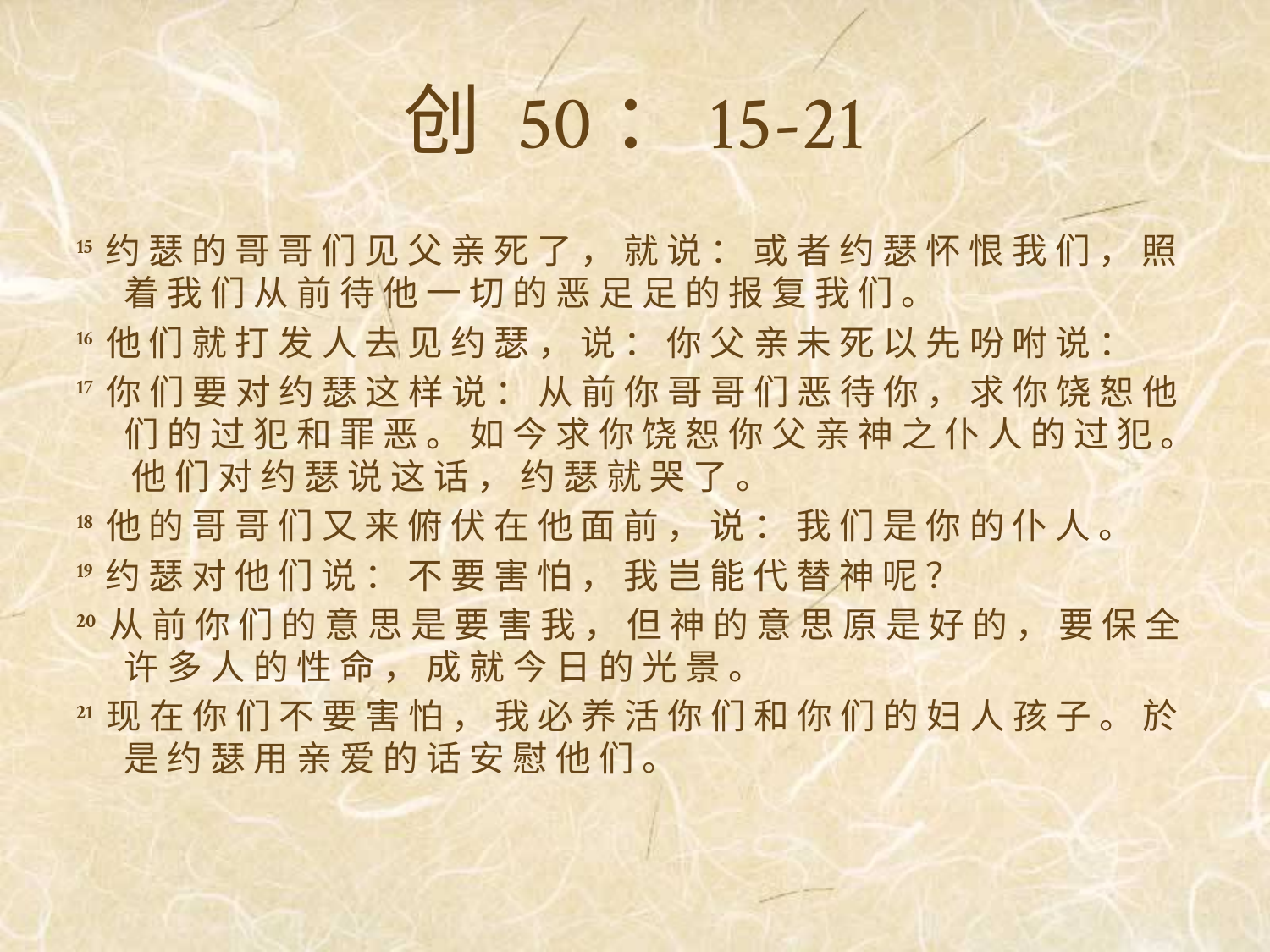

# 创 50：15-21
15 约 瑟 的 哥 哥 们 见 父 亲 死 了 ， 就 说 ： 或 者 约 瑟 怀 恨 我 们 ， 照 着 我 们 从 前 待 他 一 切 的 恶 足 足 的 报 复 我 们 。
16 他 们 就 打 发 人 去 见 约 瑟 ， 说 ： 你 父 亲 未 死 以 先 吩 咐 说 ：
17 你 们 要 对 约 瑟 这 样 说 ： 从 前 你 哥 哥 们 恶 待 你 ， 求 你 饶 恕 他 们 的 过 犯 和 罪 恶 。 如 今 求 你 饶 恕 你 父 亲 神 之 仆 人 的 过 犯 。 他 们 对 约 瑟 说 这 话 ， 约 瑟 就 哭 了 。
18 他 的 哥 哥 们 又 来 俯 伏 在 他 面 前 ， 说 ： 我 们 是 你 的 仆 人 。
19 约 瑟 对 他 们 说 ： 不 要 害 怕 ， 我 岂 能 代 替 神 呢 ？
20 从 前 你 们 的 意 思 是 要 害 我 ， 但 神 的 意 思 原 是 好 的 ， 要 保 全 许 多 人 的 性 命 ， 成 就 今 日 的 光 景 。
21 现 在 你 们 不 要 害 怕 ， 我 必 养 活 你 们 和 你 们 的 妇 人 孩 子 。 於 是 约 瑟 用 亲 爱 的 话 安 慰 他 们 。